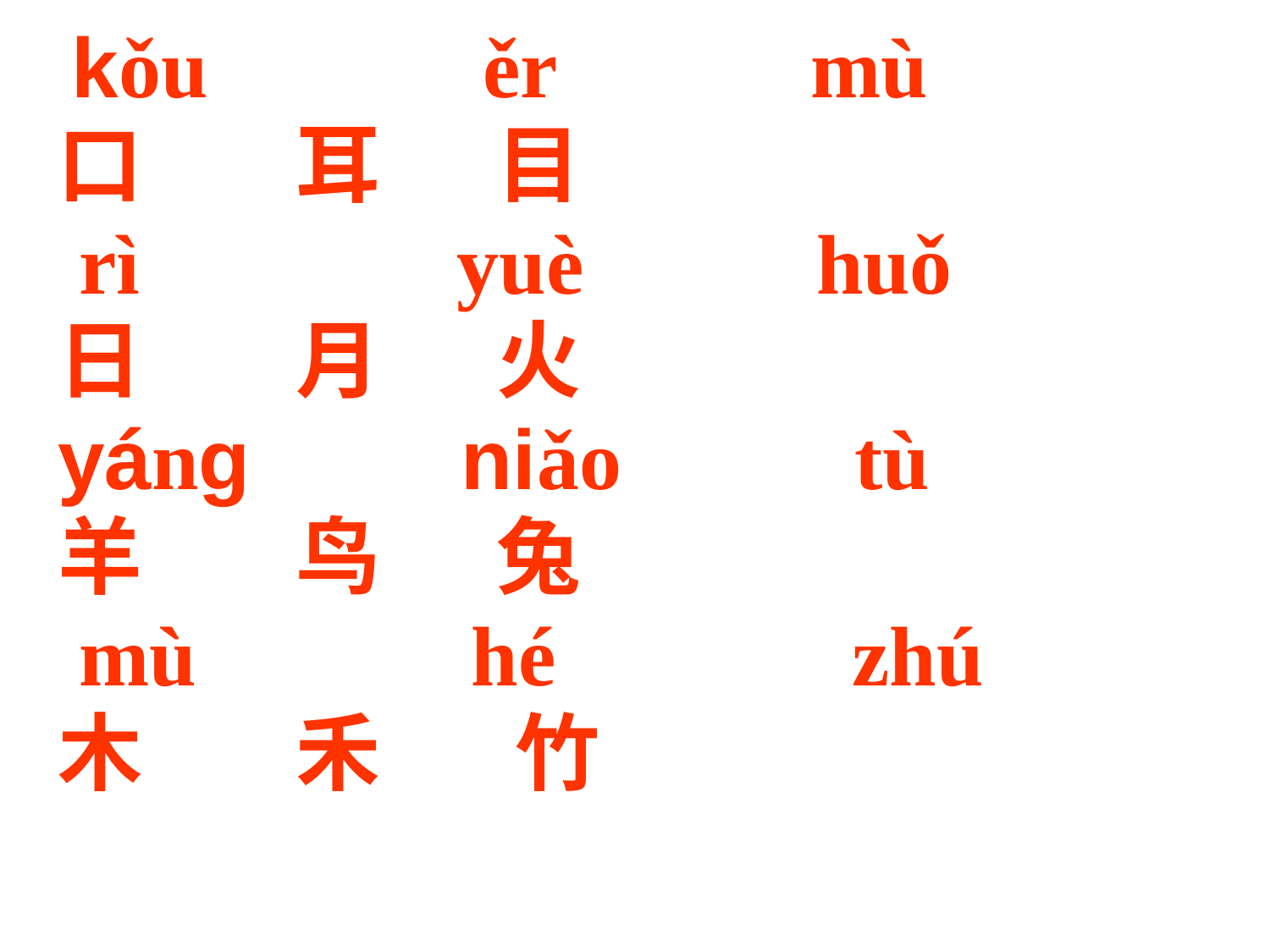

kǒu             ěr            mù
口        耳      目
 rì               yuè           huǒ
日        月      火
yáng         niǎo           tù
羊        鸟      兔
 mù             hé              zhú
木        禾       竹